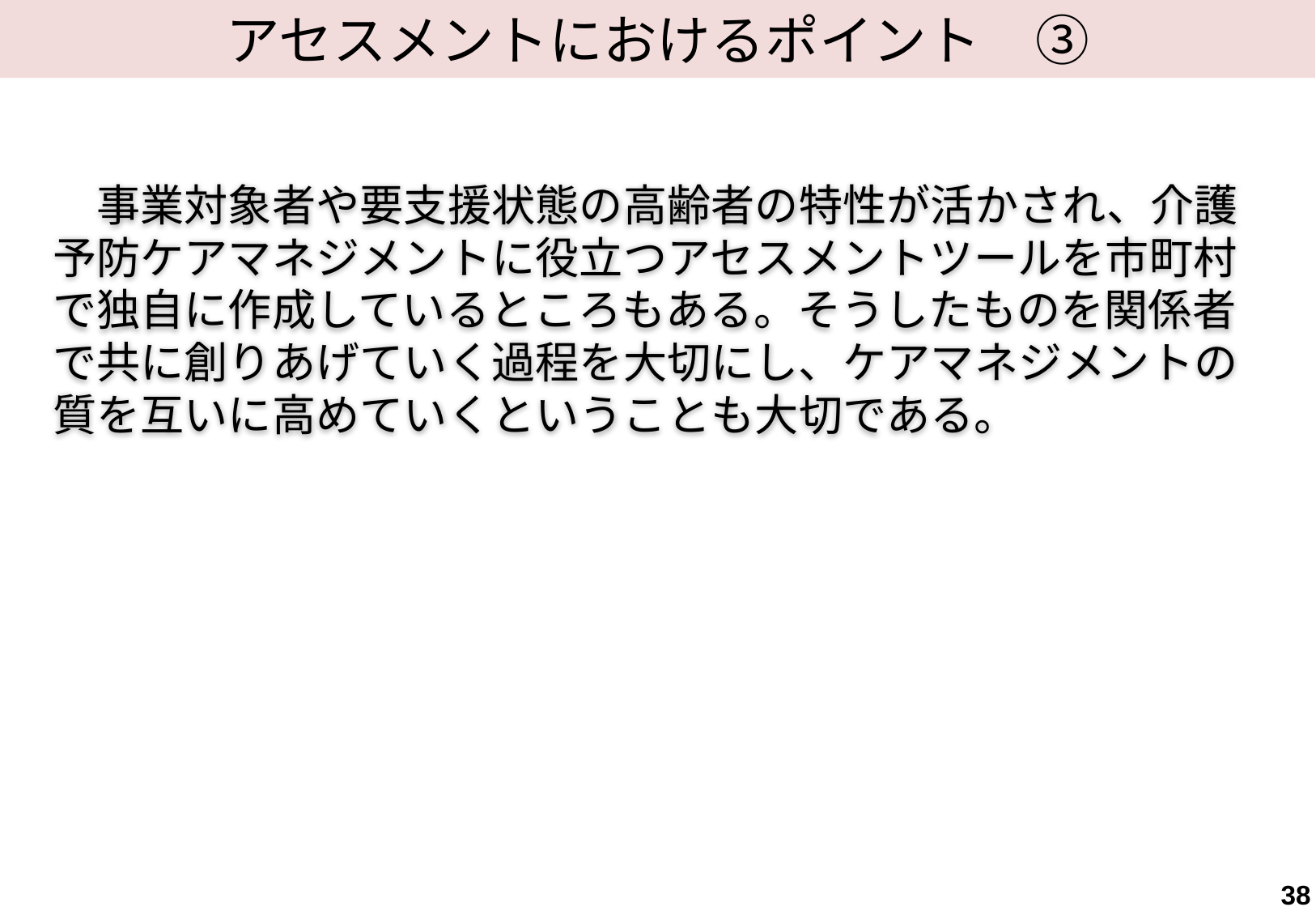

# アセスメントにおけるポイント　③
　事業対象者や要支援状態の高齢者の特性が活かされ、介護予防ケアマネジメントに役立つアセスメントツールを市町村で独自に作成しているところもある。そうしたものを関係者で共に創りあげていく過程を大切にし、ケアマネジメントの質を互いに高めていくということも大切である。
38